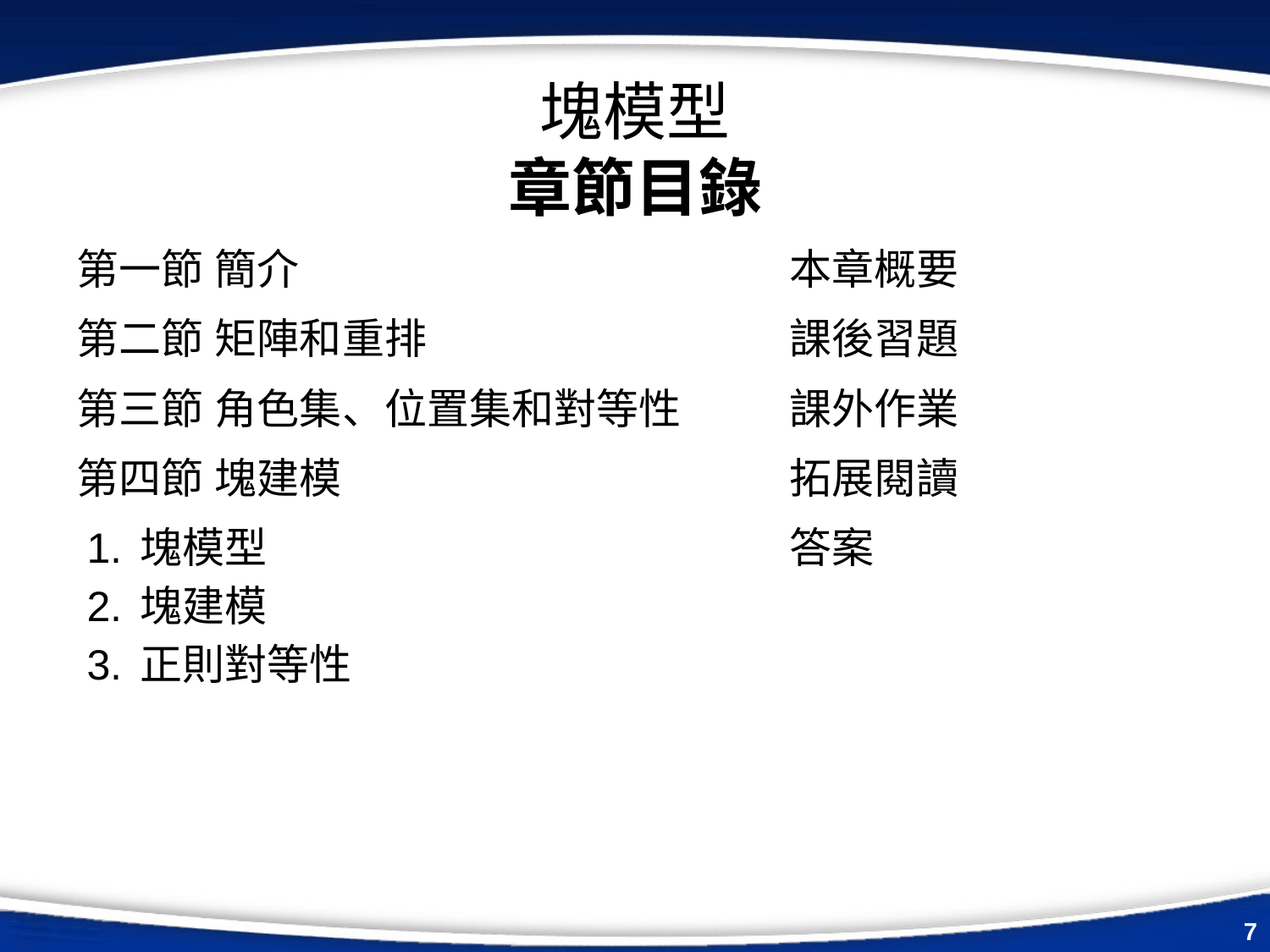

# 塊模型
章節目錄
第一節 簡介
第二節 矩陣和重排
第三節 角色集、位置集和對等性
第四節 塊建模
塊模型
塊建模
正則對等性
本章概要
課後習題
課外作業
拓展閱讀
答案

7